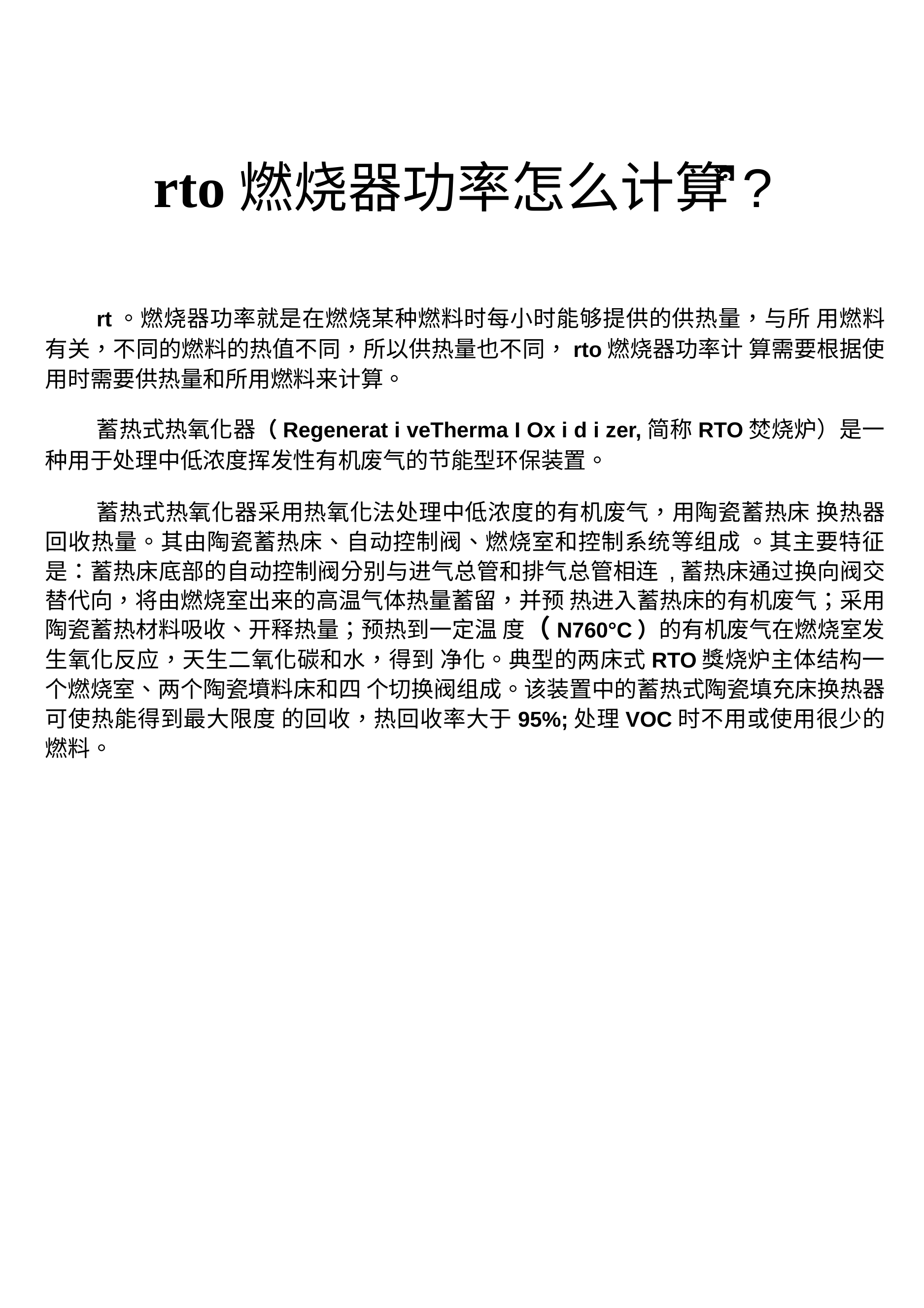

rto燃烧器功率怎么计算?
3
rt。燃烧器功率就是在燃烧某种燃料时每小时能够提供的供热量，与所 用燃料有关，不同的燃料的热值不同，所以供热量也不同，rto燃烧器功率计 算需要根据使用时需要供热量和所用燃料来计算。
蓄热式热氧化器（Regenerat i veTherma I Ox i d i zer,简称RTO焚烧炉）是一 种用于处理中低浓度挥发性有机废气的节能型环保装置。
蓄热式热氧化器采用热氧化法处理中低浓度的有机废气，用陶瓷蓄热床 换热器回收热量。其由陶瓷蓄热床、自动控制阀、燃烧室和控制系统等组成 。其主要特征是：蓄热床底部的自动控制阀分别与进气总管和排气总管相连 ,蓄热床通过换向阀交替代向，将由燃烧室出来的高温气体热量蓄留，并预 热进入蓄热床的有机废气；采用陶瓷蓄热材料吸收、开释热量；预热到一定温 度（N760°C）的有机废气在燃烧室发生氧化反应，天生二氧化碳和水，得到 净化。典型的两床式RTO獎烧炉主体结构一个燃烧室、两个陶瓷墳料床和四 个切换阀组成。该装置中的蓄热式陶瓷填充床换热器可使热能得到最大限度 的回收，热回收率大于95%;处理VOC时不用或使用很少的燃料。